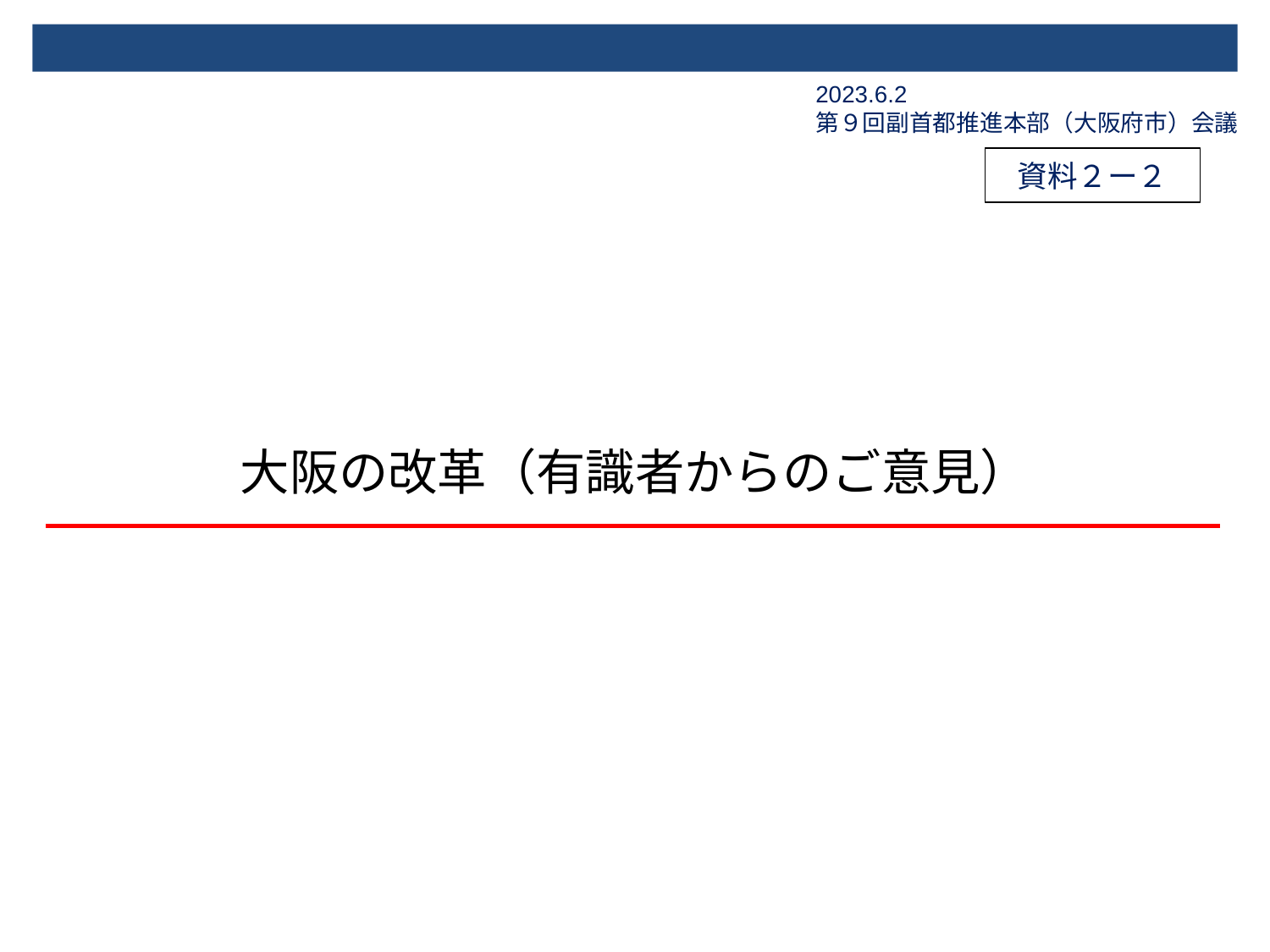

2023.6.2
第９回副首都推進本部（大阪府市）会議
資料２ー２
# 大阪の改革（有識者からのご意見）